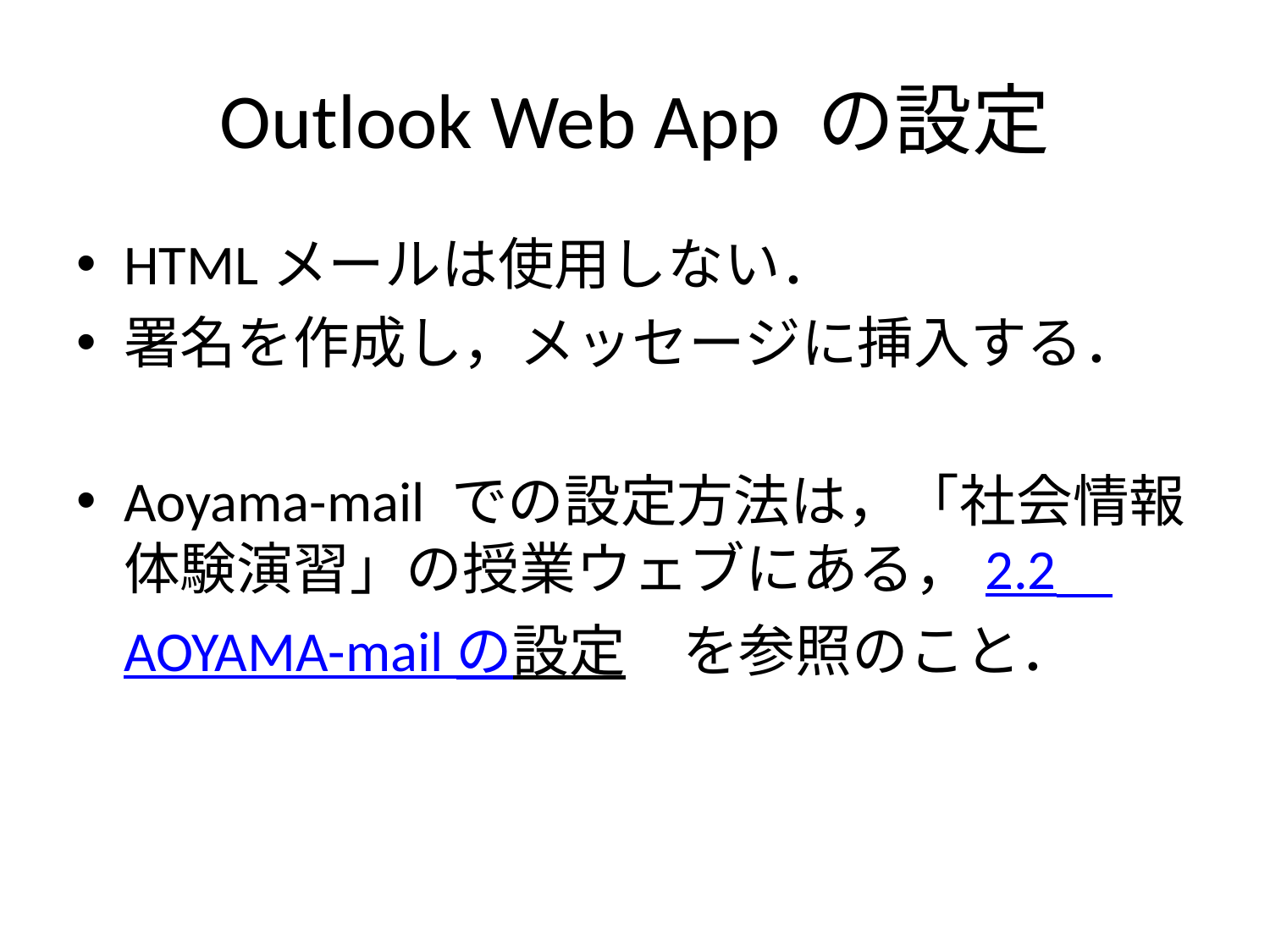

# Outlook Web App の設定
HTMLメールは使用しない．
署名を作成し，メッセージに挿入する．

Aoyama-mail での設定方法は，「社会情報体験演習」の授業ウェブにある，2.2　AOYAMA-mail の設定　を参照のこと．